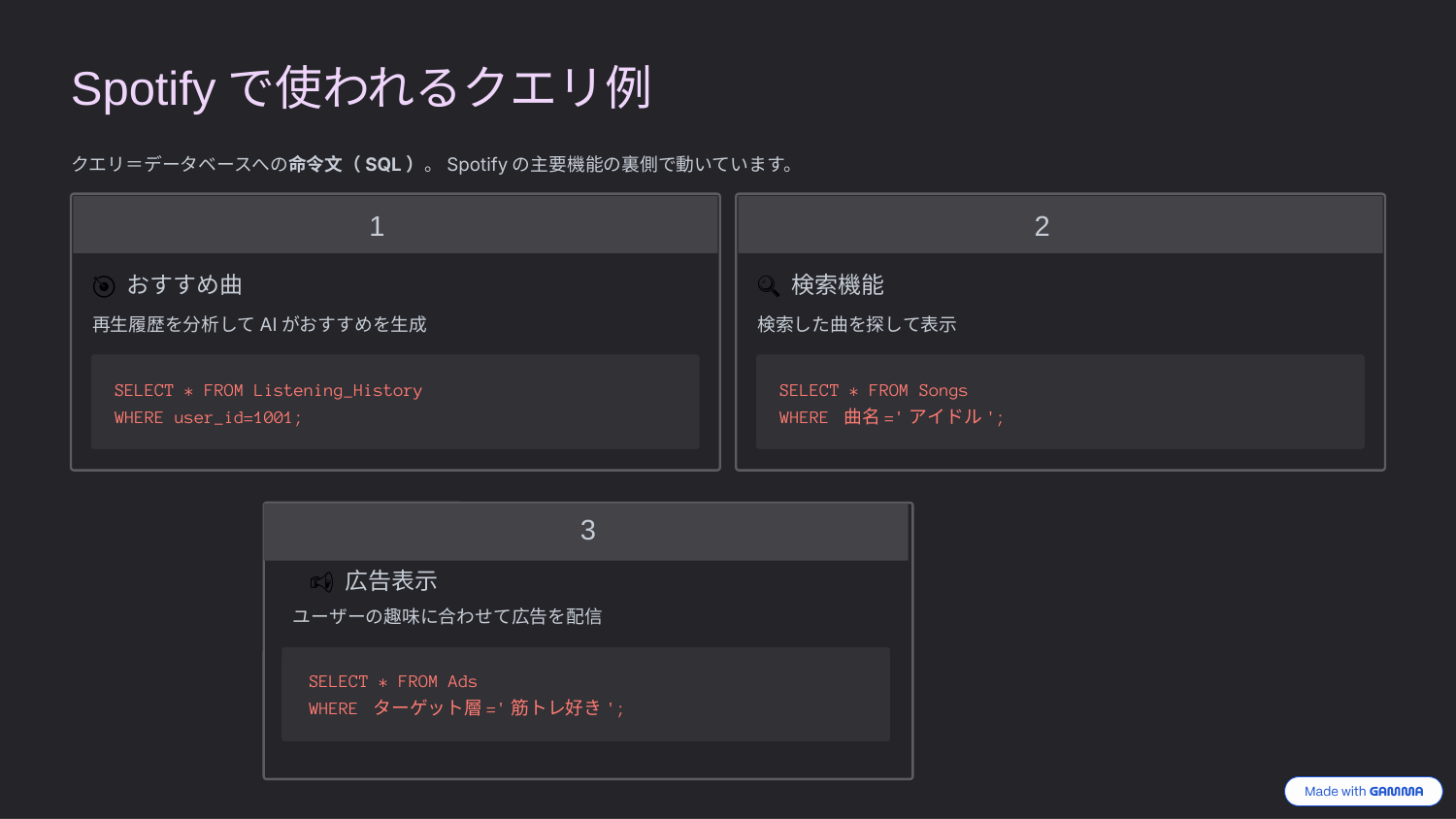

Spotifyで使われるクエリ例
クエリ＝データベースへの命令文（SQL）。Spotifyの主要機能の裏側で動いています。

1
2
🎯 おすすめ曲
🔍 検索機能
再生履歴を分析してAIがおすすめを生成
検索した曲を探して表示

SELECT * FROM Listening_History
WHERE user_id=1001;
SELECT * FROM Songs
WHERE 曲名='アイドル';

3
📢 広告表示
ユーザーの趣味に合わせて広告を配信

SELECT * FROM Ads
WHERE ターゲット層='筋トレ好き';